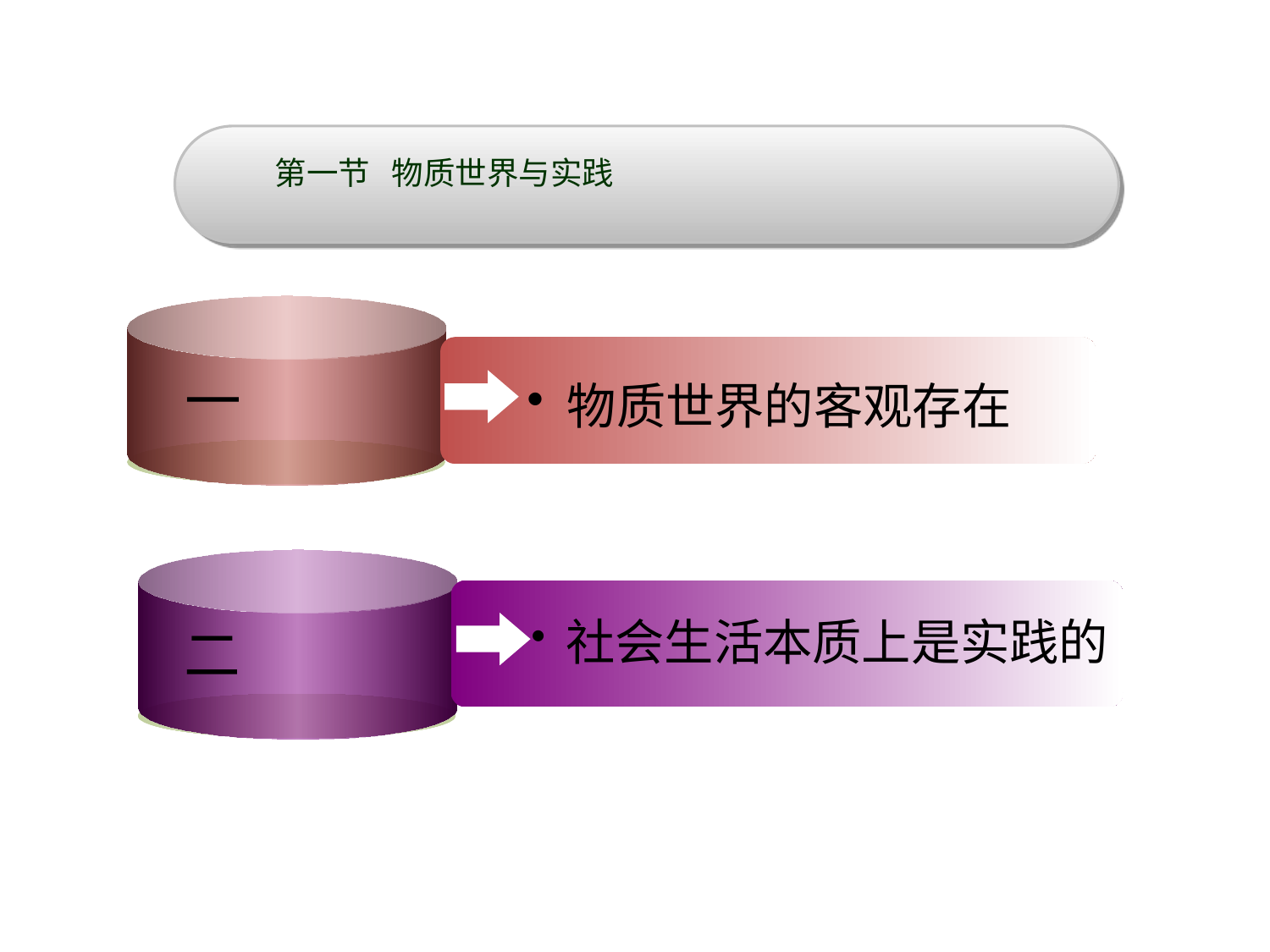

第一节   物质世界与实践

  一
 物质世界的客观存在

 社会生活本质上是实践的

 二